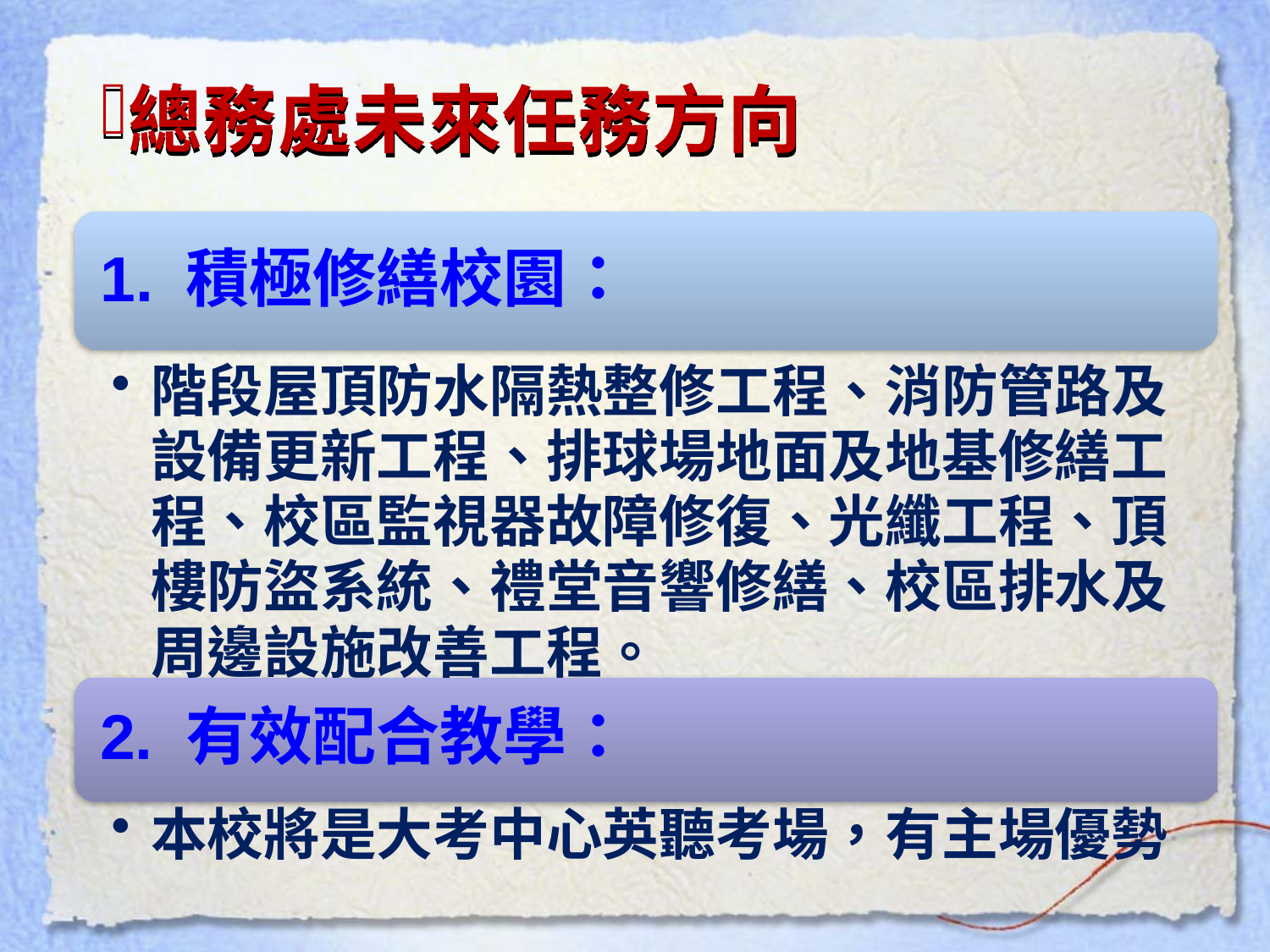

總務處未來任務方向
1. 積極修繕校園：
階段屋頂防水隔熱整修工程、消防管路及設備更新工程、排球場地面及地基修繕工程、校區監視器故障修復、光纖工程、頂樓防盜系統、禮堂音響修繕、校區排水及周邊設施改善工程。
2. 有效配合教學：
本校將是大考中心英聽考場，有主場優勢